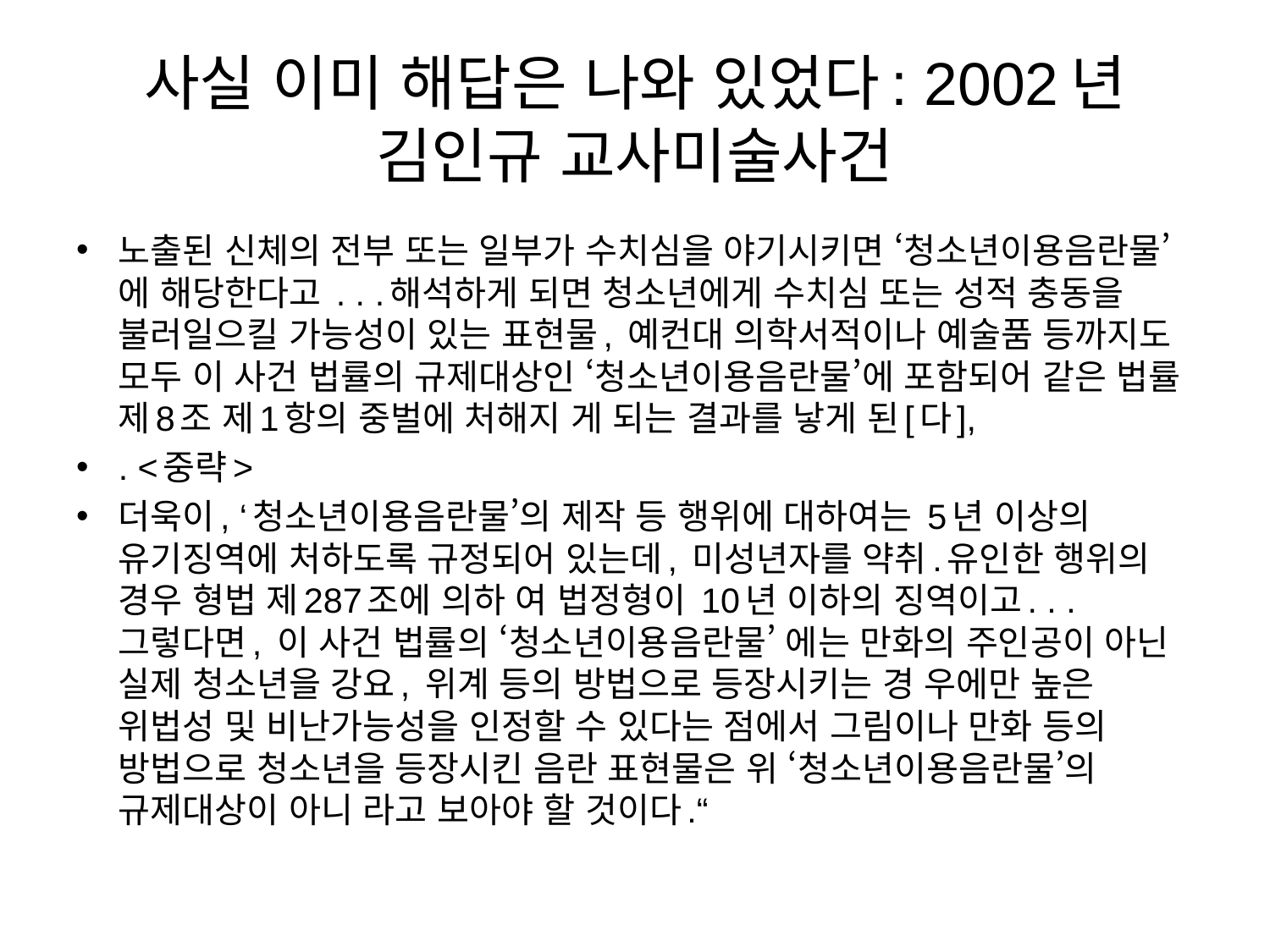

# 사실 이미 해답은 나와 있었다: 2002년 김인규 교사미술사건
노출된 신체의 전부 또는 일부가 수치심을 야기시키면 ‘청소년이용음란물’ 에 해당한다고 . . .해석하게 되면 청소년에게 수치심 또는 성적 충동을 불러일으킬 가능성이 있는 표현물, 예컨대 의학서적이나 예술품 등까지도 모두 이 사건 법률의 규제대상인 ‘청소년이용음란물’에 포함되어 같은 법률 제8조 제1항의 중벌에 처해지 게 되는 결과를 낳게 된[다],
. <중략>
더욱이, ‘청소년이용음란물’의 제작 등 행위에 대하여는 5년 이상의 유기징역에 처하도록 규정되어 있는데, 미성년자를 약취.유인한 행위의 경우 형법 제287조에 의하 여 법정형이 10년 이하의 징역이고. . . 그렇다면, 이 사건 법률의 ‘청소년이용음란물’ 에는 만화의 주인공이 아닌 실제 청소년을 강요, 위계 등의 방법으로 등장시키는 경 우에만 높은 위법성 및 비난가능성을 인정할 수 있다는 점에서 그림이나 만화 등의 방법으로 청소년을 등장시킨 음란 표현물은 위 ‘청소년이용음란물’의 규제대상이 아니 라고 보아야 할 것이다.“